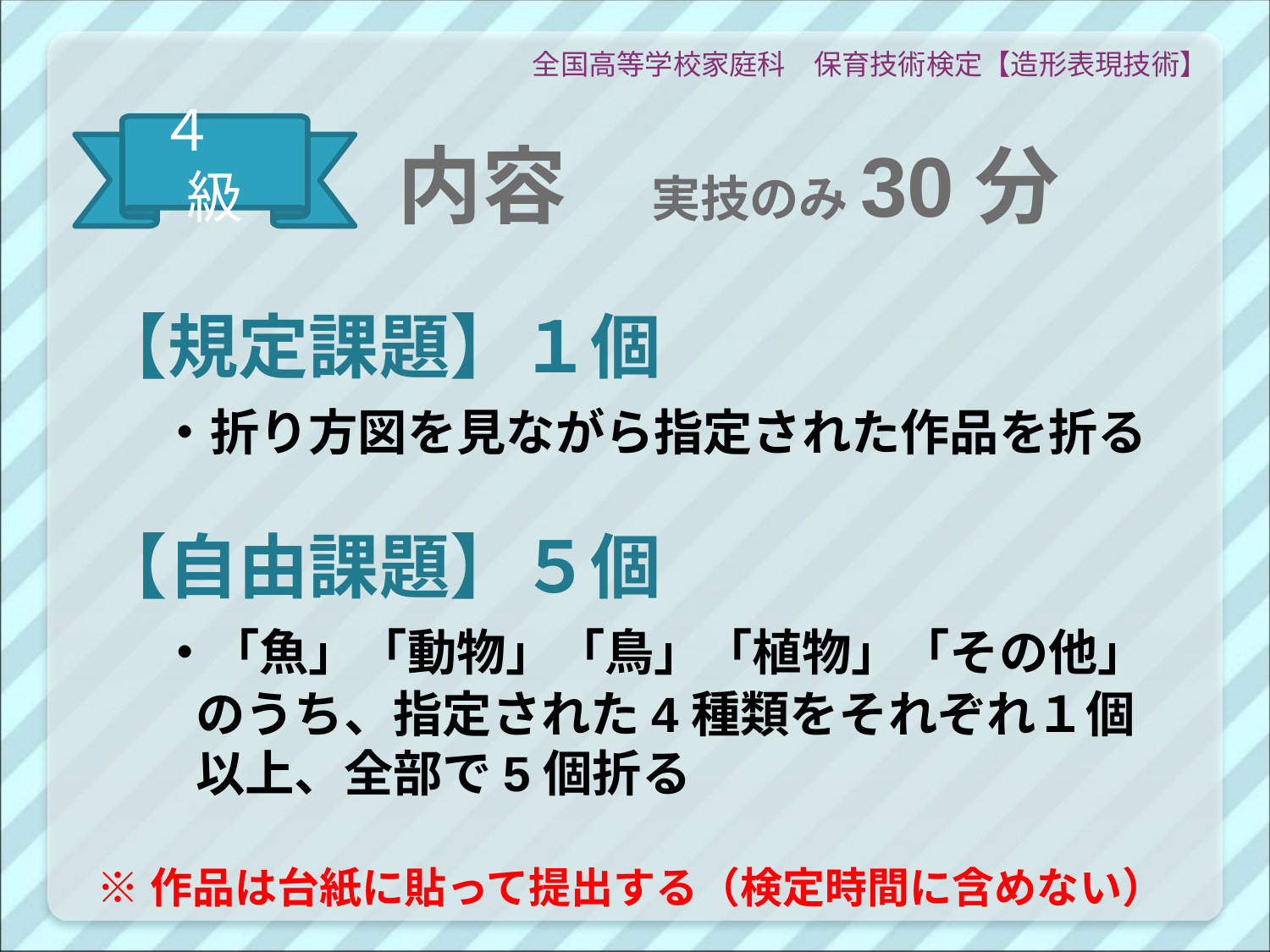

全国高等学校家庭科　保育技術検定【造形表現技術】
４　級
# 内容　実技のみ30分

【規定課題】１個
　・折り方図を見ながら指定された作品を折る

【自由課題】５個
　・「魚」「動物」「鳥」「植物」「その他」
　　のうち、指定された4種類をそれぞれ１個
　　以上、全部で5個折る

※作品は台紙に貼って提出する（検定時間に含めない）